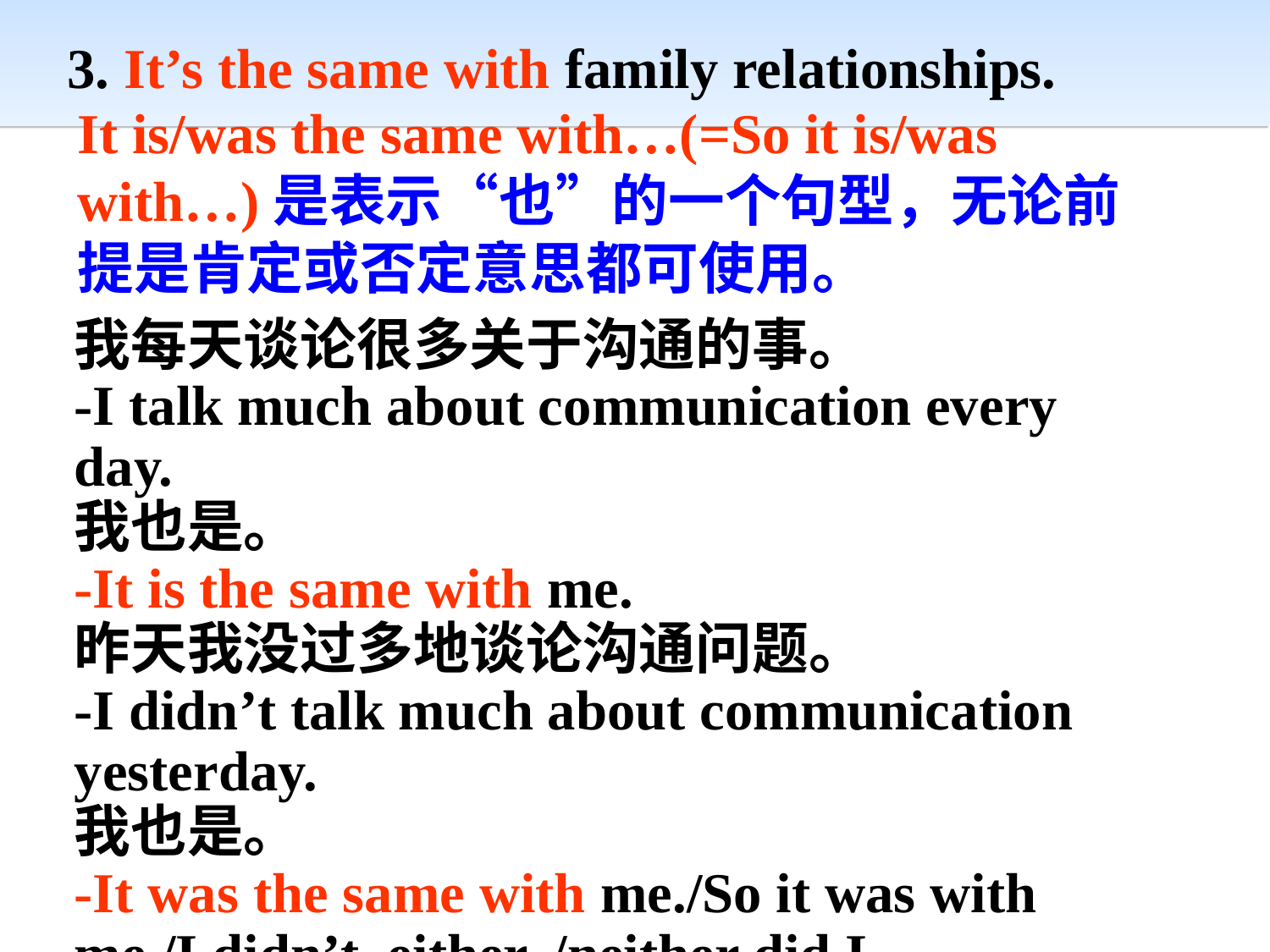

3. It’s the same with family relationships.
It is/was the same with…(=So it is/was with…)是表示“也”的一个句型，无论前提是肯定或否定意思都可使用。
我每天谈论很多关于沟通的事。
-I talk much about communication every day.
我也是。
-It is the same with me.
昨天我没过多地谈论沟通问题。
-I didn’t talk much about communication yesterday.
我也是。
-It was the same with me./So it was with me./I didn’t, either. /neither did I .